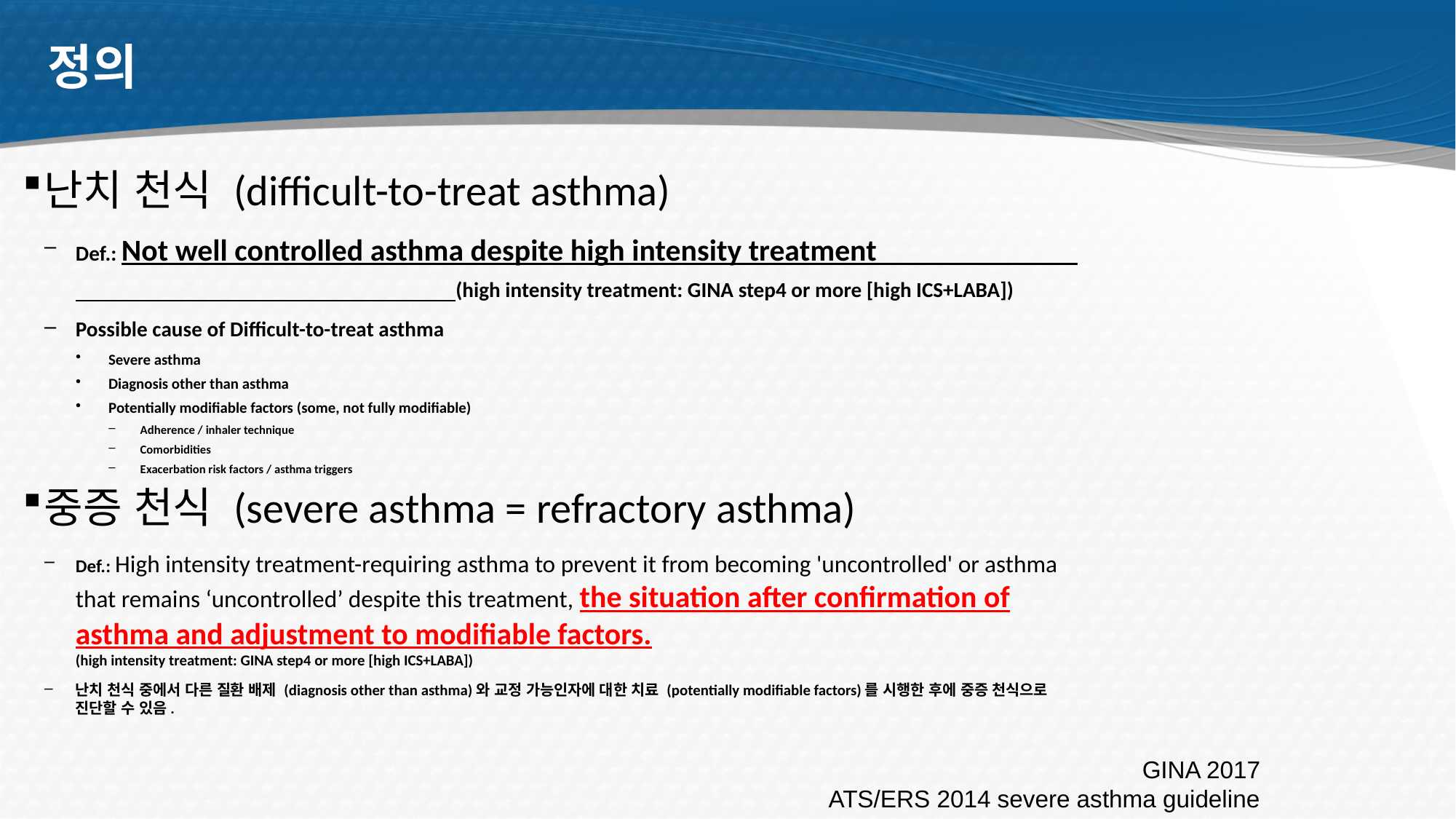

# 정의
난치 천식 (difficult-to-treat asthma)
Def.: Not well controlled asthma despite high intensity treatment                                                                                     (high intensity treatment: GINA step4 or more [high ICS+LABA])
Possible cause of Difficult-to-treat asthma
Severe asthma
Diagnosis other than asthma
Potentially modifiable factors (some, not fully modifiable)
Adherence / inhaler technique
Comorbidities
Exacerbation risk factors / asthma triggers
중증 천식 (severe asthma = refractory asthma)
Def.: High intensity treatment-requiring asthma to prevent it from becoming 'uncontrolled' or asthma that remains ‘uncontrolled’ despite this treatment, the situation after confirmation of asthma and adjustment to modifiable factors.                                                           (high intensity treatment: GINA step4 or more [high ICS+LABA])
난치 천식 중에서 다른 질환 배제 (diagnosis other than asthma)와 교정 가능인자에 대한 치료 (potentially modifiable factors)를 시행한 후에 중증 천식으로 진단할 수 있음.
GINA 2017
ATS/ERS 2014 severe asthma guideline